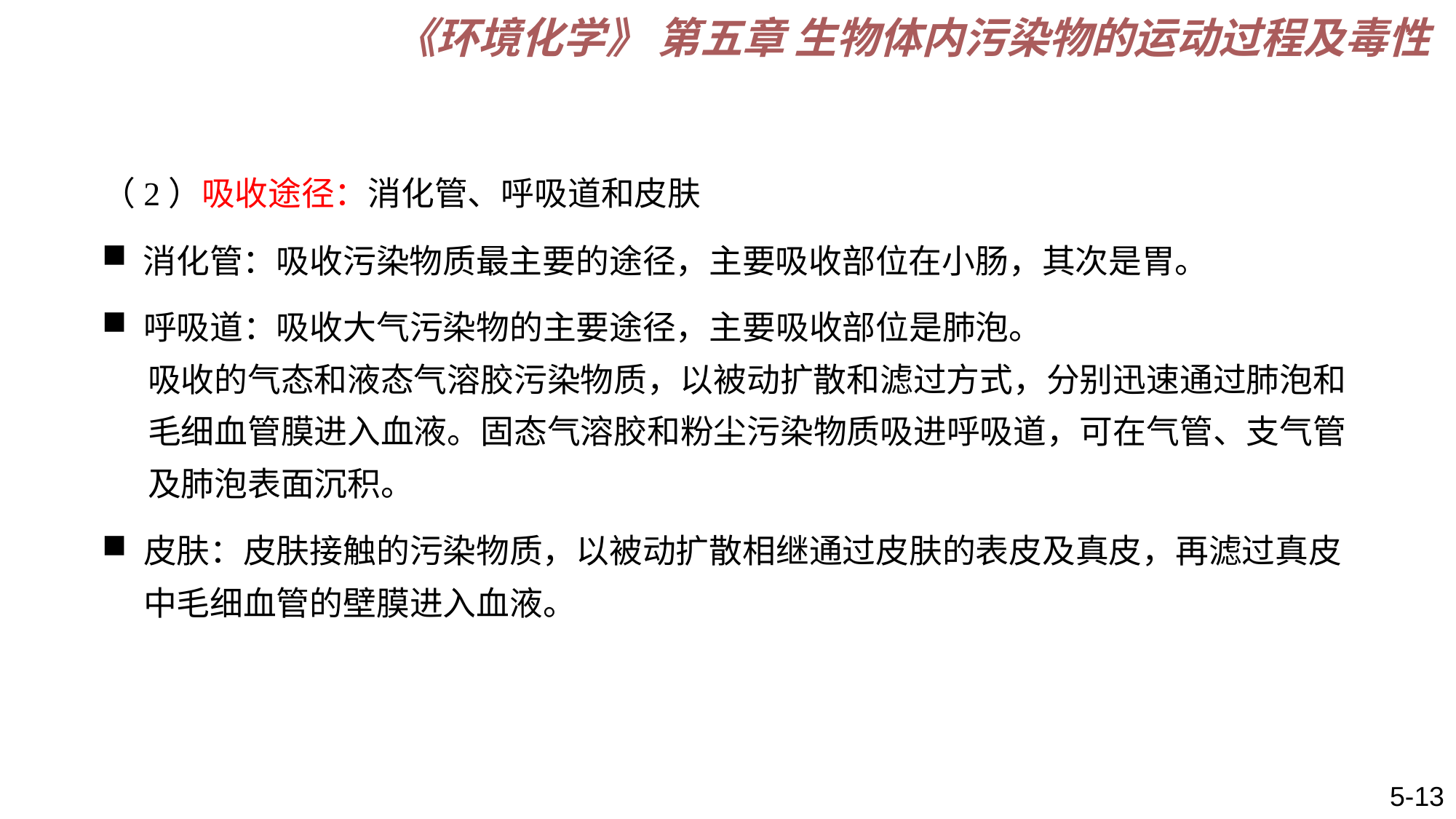

《环境化学》 第五章 生物体内污染物的运动过程及毒性
（2）吸收途径：消化管、呼吸道和皮肤
消化管：吸收污染物质最主要的途径，主要吸收部位在小肠，其次是胃。
呼吸道：吸收大气污染物的主要途径，主要吸收部位是肺泡。
     吸收的气态和液态气溶胶污染物质，以被动扩散和滤过方式，分别迅速通过肺泡和
     毛细血管膜进入血液。固态气溶胶和粉尘污染物质吸进呼吸道，可在气管、支气管
     及肺泡表面沉积。
皮肤：皮肤接触的污染物质，以被动扩散相继通过皮肤的表皮及真皮，再滤过真皮中毛细血管的壁膜进入血液。
5-13